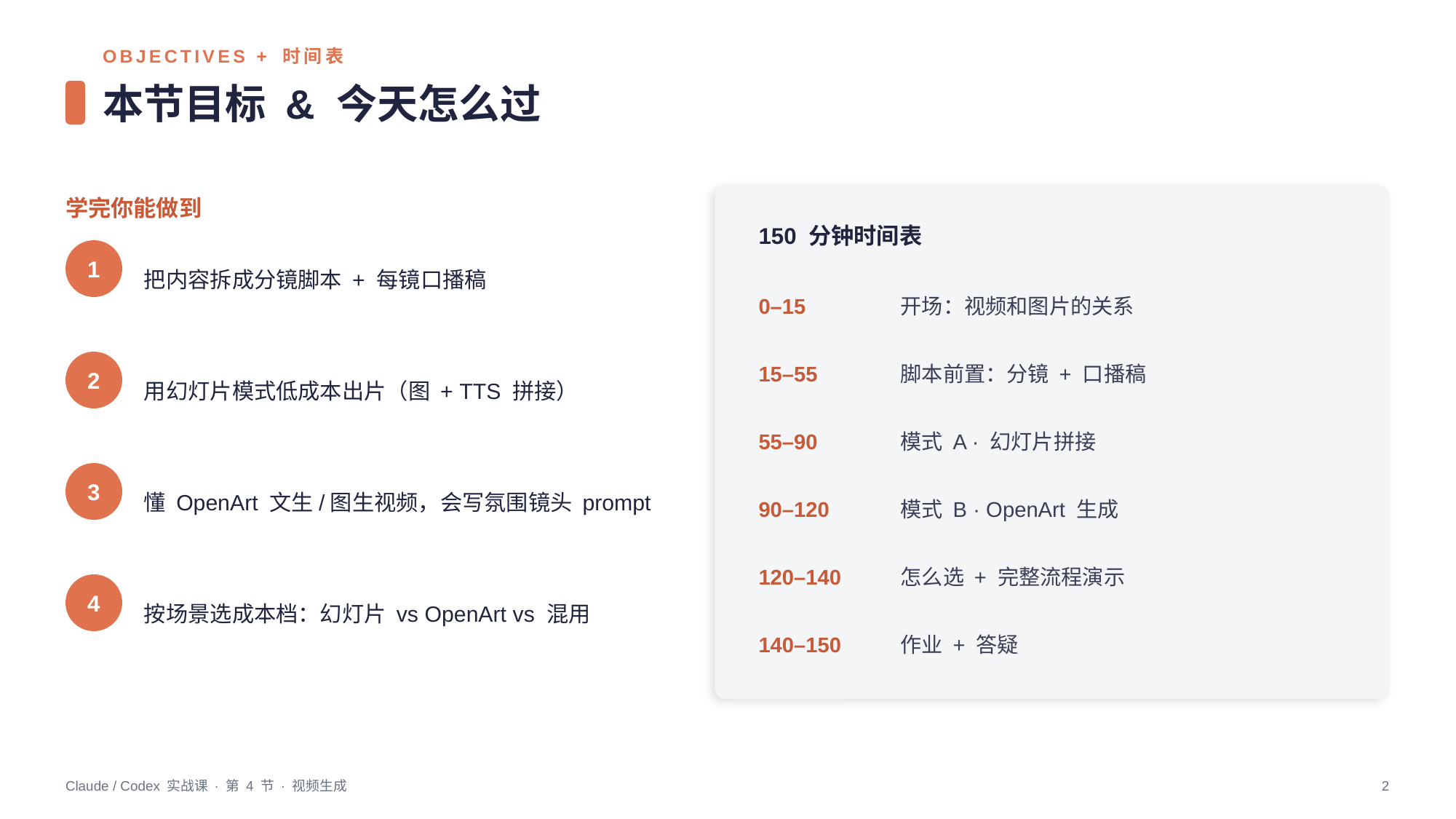

OBJECTIVES + 时间表
本节目标 & 今天怎么过

学完你能做到

150 分钟时间表
把内容拆成分镜脚本 + 每镜口播稿

1
0–15
开场：视频和图片的关系
用幻灯片模式低成本出片（图 + TTS 拼接）
15–55
脚本前置：分镜 + 口播稿

2
55–90
模式 A · 幻灯片拼接
懂 OpenArt 文生/图生视频，会写氛围镜头 prompt

3
90–120
模式 B · OpenArt 生成
120–140
怎么选 + 完整流程演示
按场景选成本档：幻灯片 vs OpenArt vs 混用

4
140–150
作业 + 答疑
Claude / Codex 实战课 · 第 4 节 · 视频生成
2